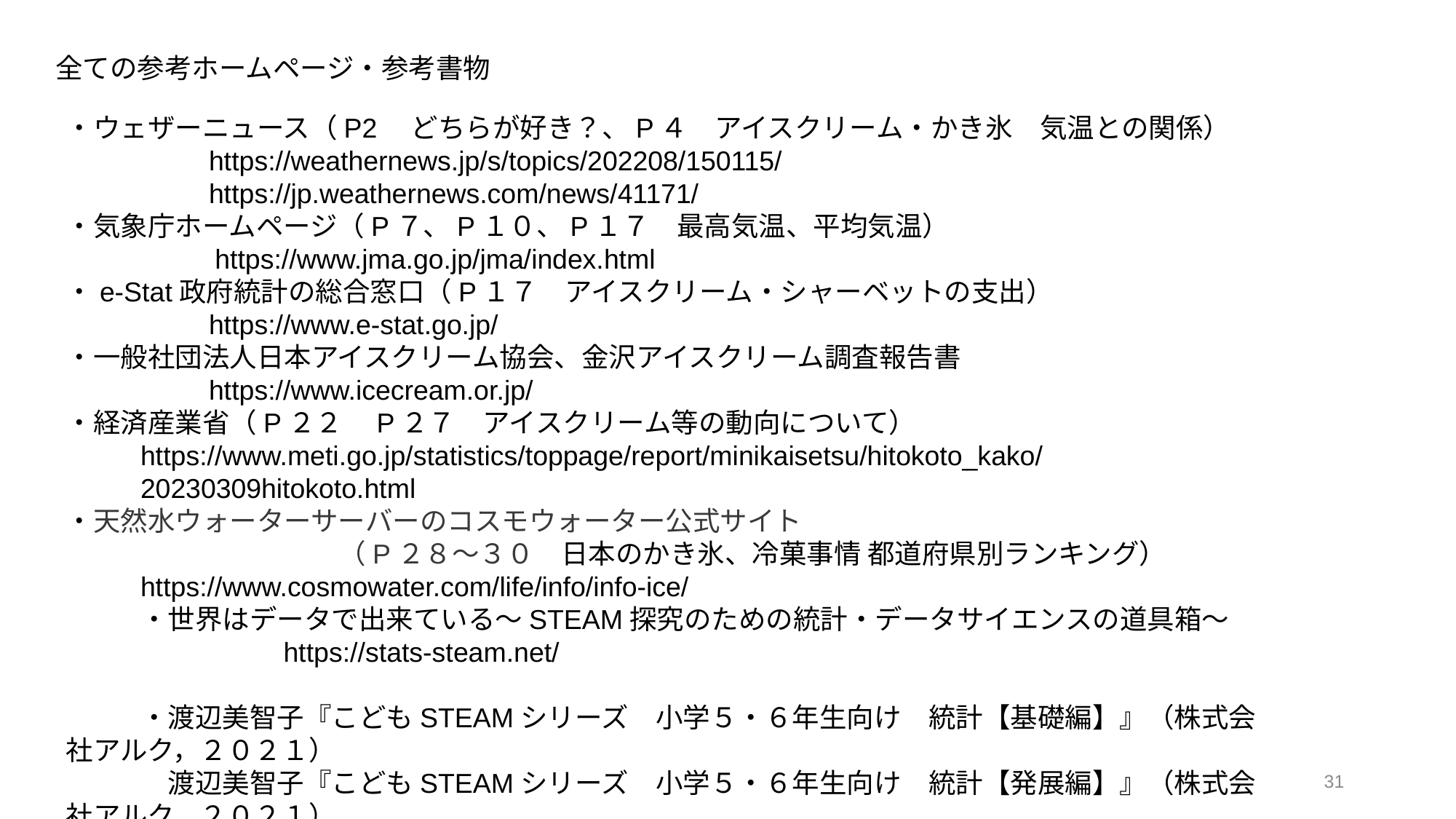

全ての参考ホームページ・参考書物
・ウェザーニュース（P2　どちらが好き？、P４　アイスクリーム・かき氷　気温との関係）
　　　　　https://weathernews.jp/s/topics/202208/150115/
　　　　　https://jp.weathernews.com/news/41171/
・気象庁ホームページ（P７、P１０、P１７　最高気温、平均気温）
　　　　　 https://www.jma.go.jp/jma/index.html
・e-Stat政府統計の総合窓口（P１７　アイスクリーム・シャーベットの支出）
　　　　　https://www.e-stat.go.jp/
・一般社団法人日本アイスクリーム協会、金沢アイスクリーム調査報告書
　　　　　https://www.icecream.or.jp/
・経済産業省（P２２　P２７　アイスクリーム等の動向について）
https://www.meti.go.jp/statistics/toppage/report/minikaisetsu/hitokoto_kako/20230309hitokoto.html
・天然水ウォーターサーバーのコスモウォーター公式サイト
　　　　　　　　　　（P２８～３０　日本のかき氷、冷菓事情 都道府県別ランキング）
https://www.cosmowater.com/life/info/info-ice/
・世界はデータで出来ている～STEAM探究のための統計・データサイエンスの道具箱～
　　　　　https://stats-steam.net/

・渡辺美智子『こどもSTEAMシリーズ　小学５・６年生向け　統計【基礎編】』（株式会社アルク，２０２１）
　渡辺美智子『こどもSTEAMシリーズ　小学５・６年生向け　統計【発展編】』（株式会社アルク，２０２１）

31